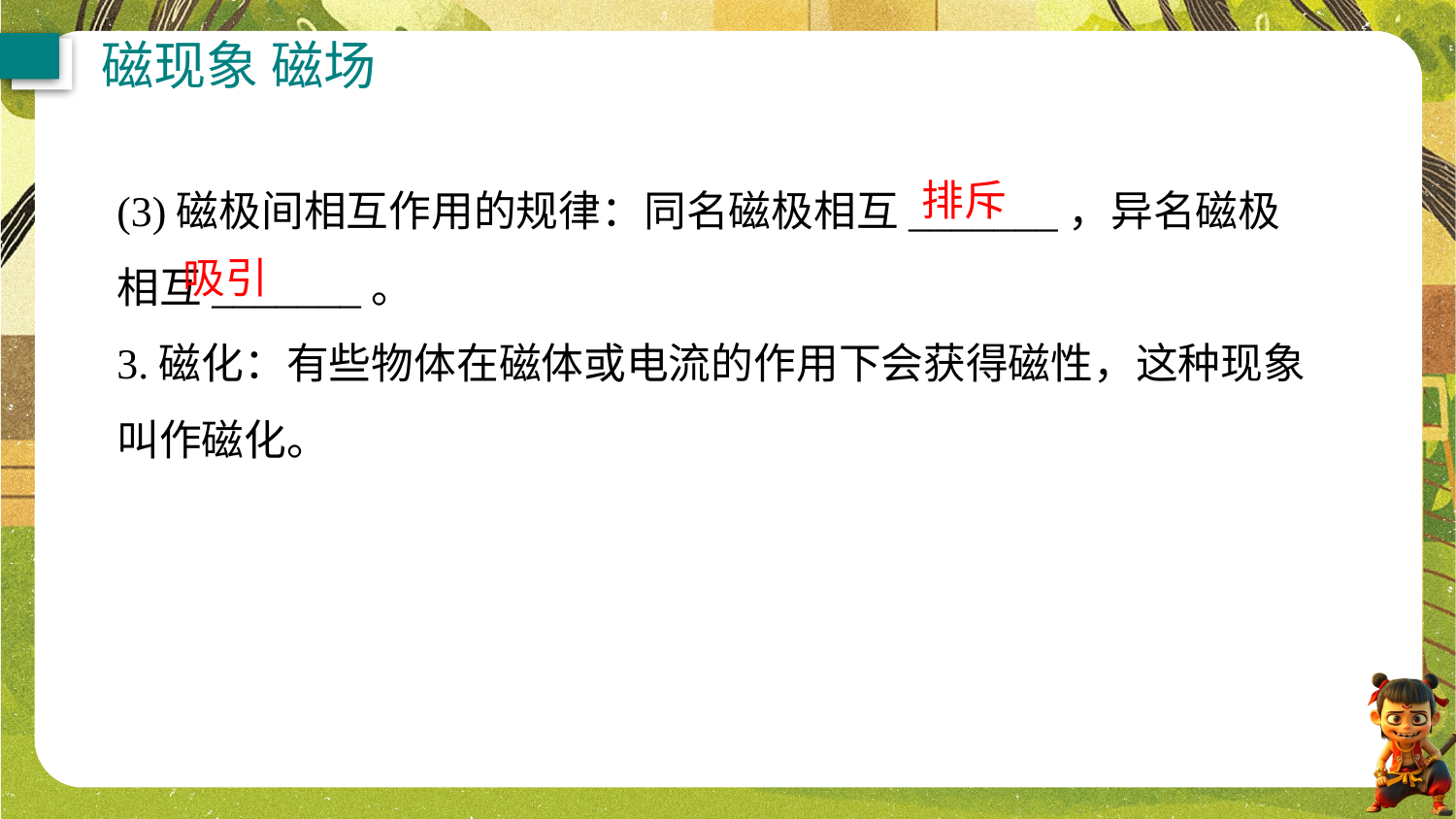

磁现象 磁场

(3)磁极间相互作用的规律：同名磁极相互_______，异名磁极相互_______。
3.磁化：有些物体在磁体或电流的作用下会获得磁性，这种现象叫作磁化。
排斥
吸引